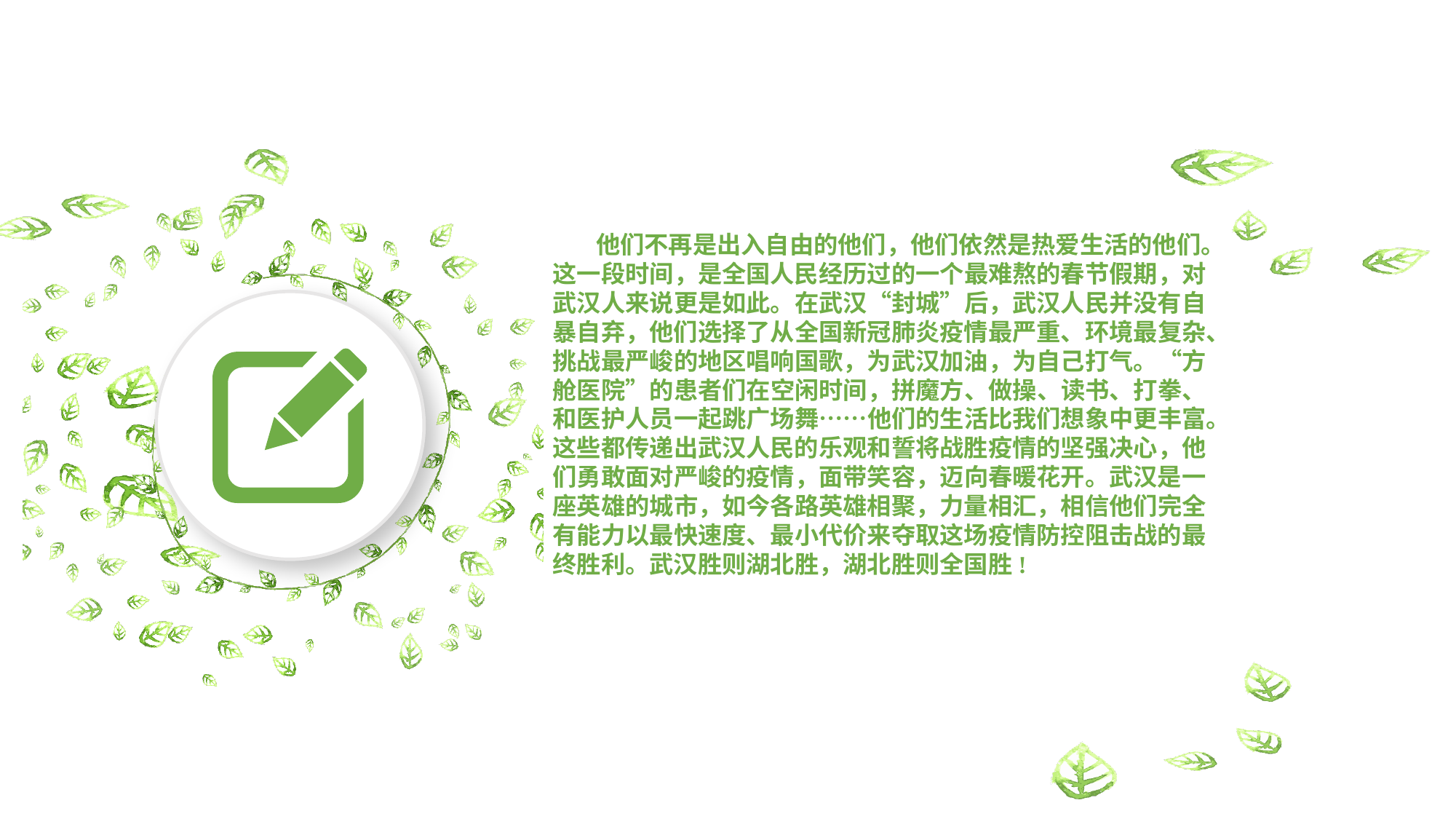

他们不再是出入自由的他们，他们依然是热爱生活的他们。这一段时间，是全国人民经历过的一个最难熬的春节假期，对武汉人来说更是如此。在武汉“封城”后，武汉人民并没有自暴自弃，他们选择了从全国新冠肺炎疫情最严重、环境最复杂、挑战最严峻的地区唱响国歌，为武汉加油，为自己打气。“方舱医院”的患者们在空闲时间，拼魔方、做操、读书、打拳、和医护人员一起跳广场舞……他们的生活比我们想象中更丰富。这些都传递出武汉人民的乐观和誓将战胜疫情的坚强决心，他们勇敢面对严峻的疫情，面带笑容，迈向春暖花开。武汉是一座英雄的城市，如今各路英雄相聚，力量相汇，相信他们完全有能力以最快速度、最小代价来夺取这场疫情防控阻击战的最终胜利。武汉胜则湖北胜，湖北胜则全国胜!